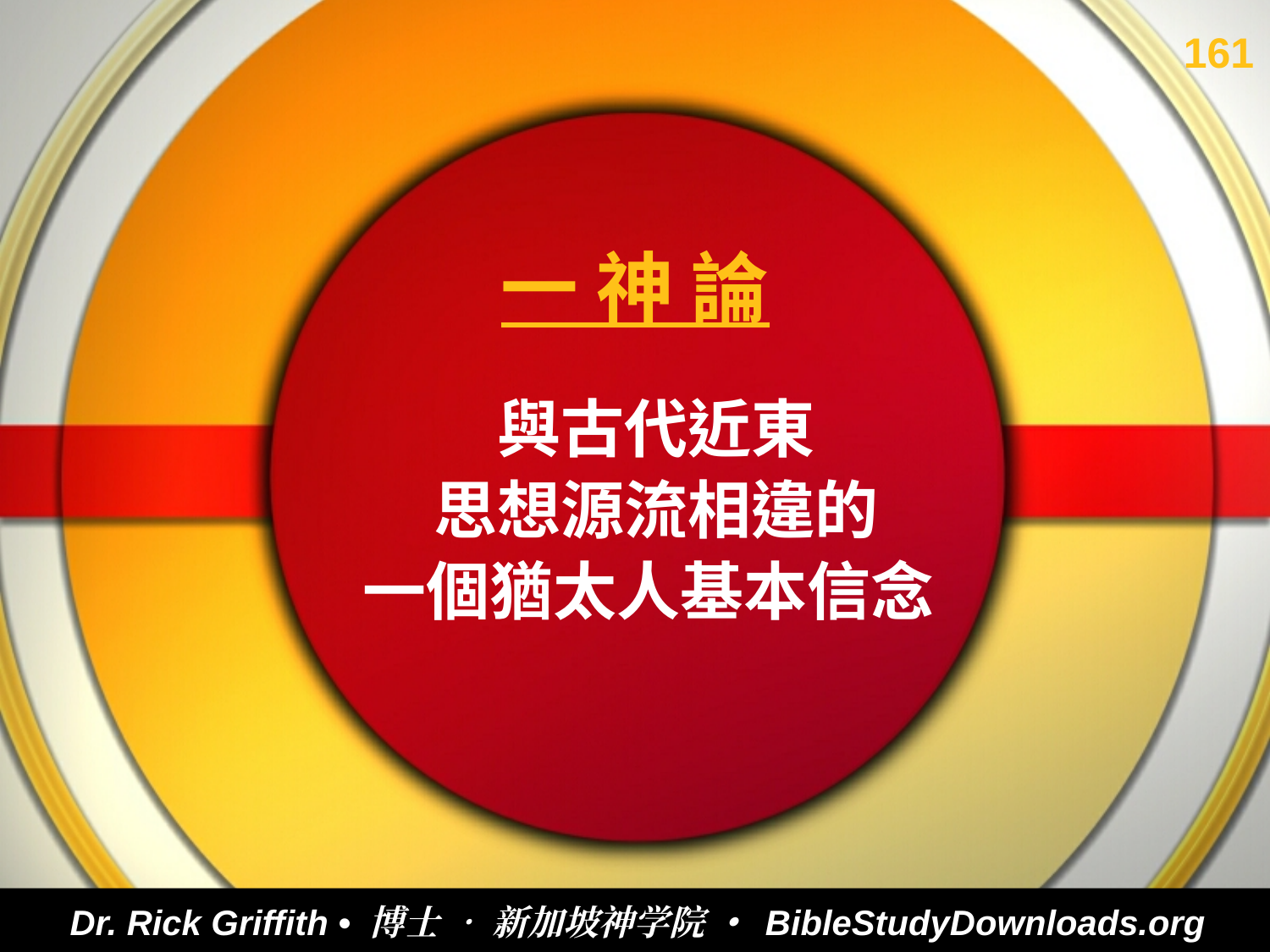

161
# 一 神 論
與古代近東
思想源流相違的
一個猶太人基本信念
Dr. Rick Griffith • 博士 • 新加坡神学院 • BibleStudyDownloads.org